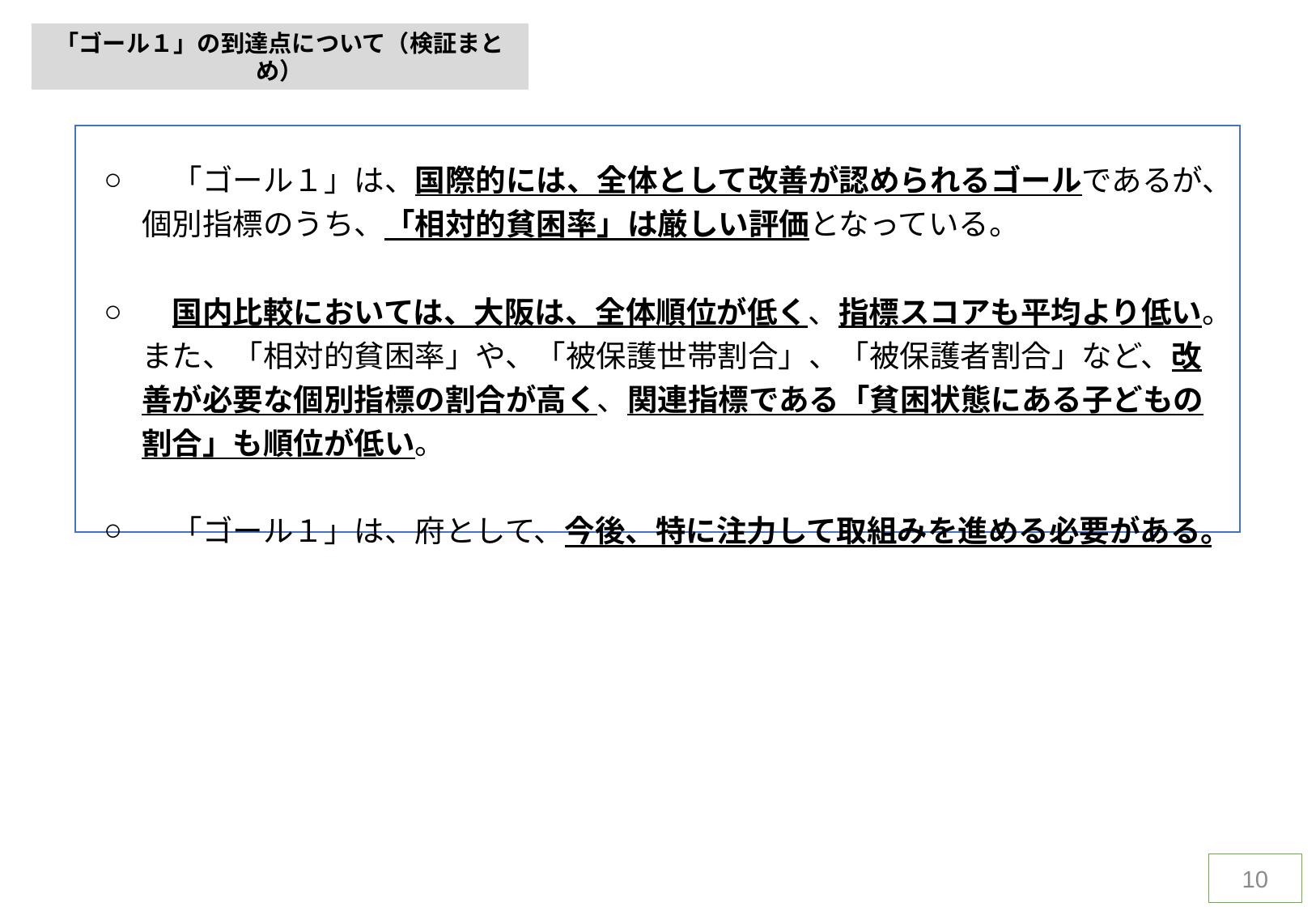

「ゴール１」の到達点について（検証まとめ）
　「ゴール１」は、国際的には、全体として改善が認められるゴールであるが、個別指標のうち、「相対的貧困率」は厳しい評価となっている。

　国内比較においては、大阪は、全体順位が低く、指標スコアも平均より低い。また、「相対的貧困率」や、「被保護世帯割合」、「被保護者割合」など、改善が必要な個別指標の割合が高く、関連指標である「貧困状態にある子どもの割合」も順位が低い。

　「ゴール１」は、府として、今後、特に注力して取組みを進める必要がある。

10